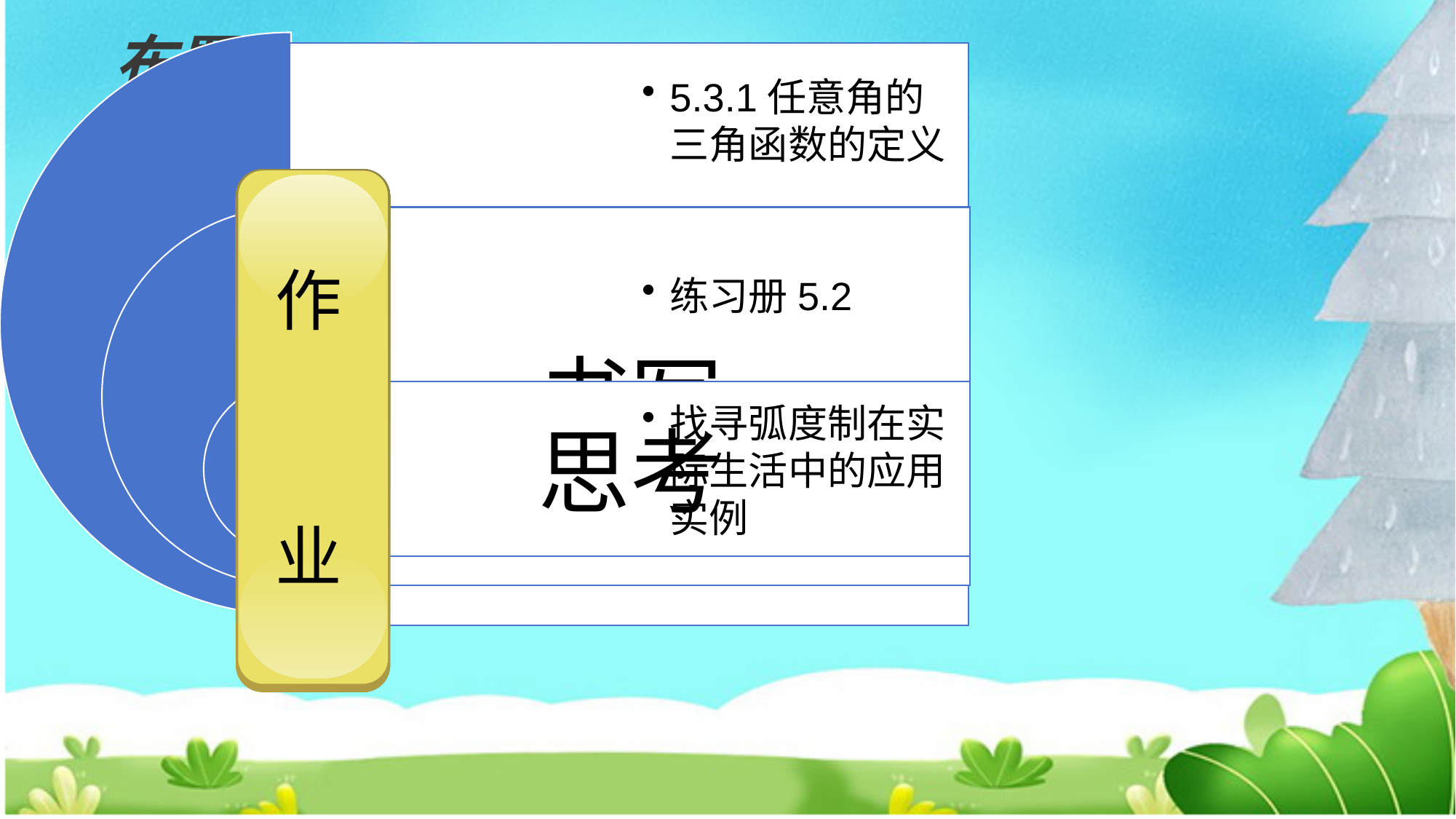

布置作业
阅读
书写
思考
5.3.1任意角的三角函数的定义
练习册5.2
找寻弧度制在实际生活中的应用实例

作

业